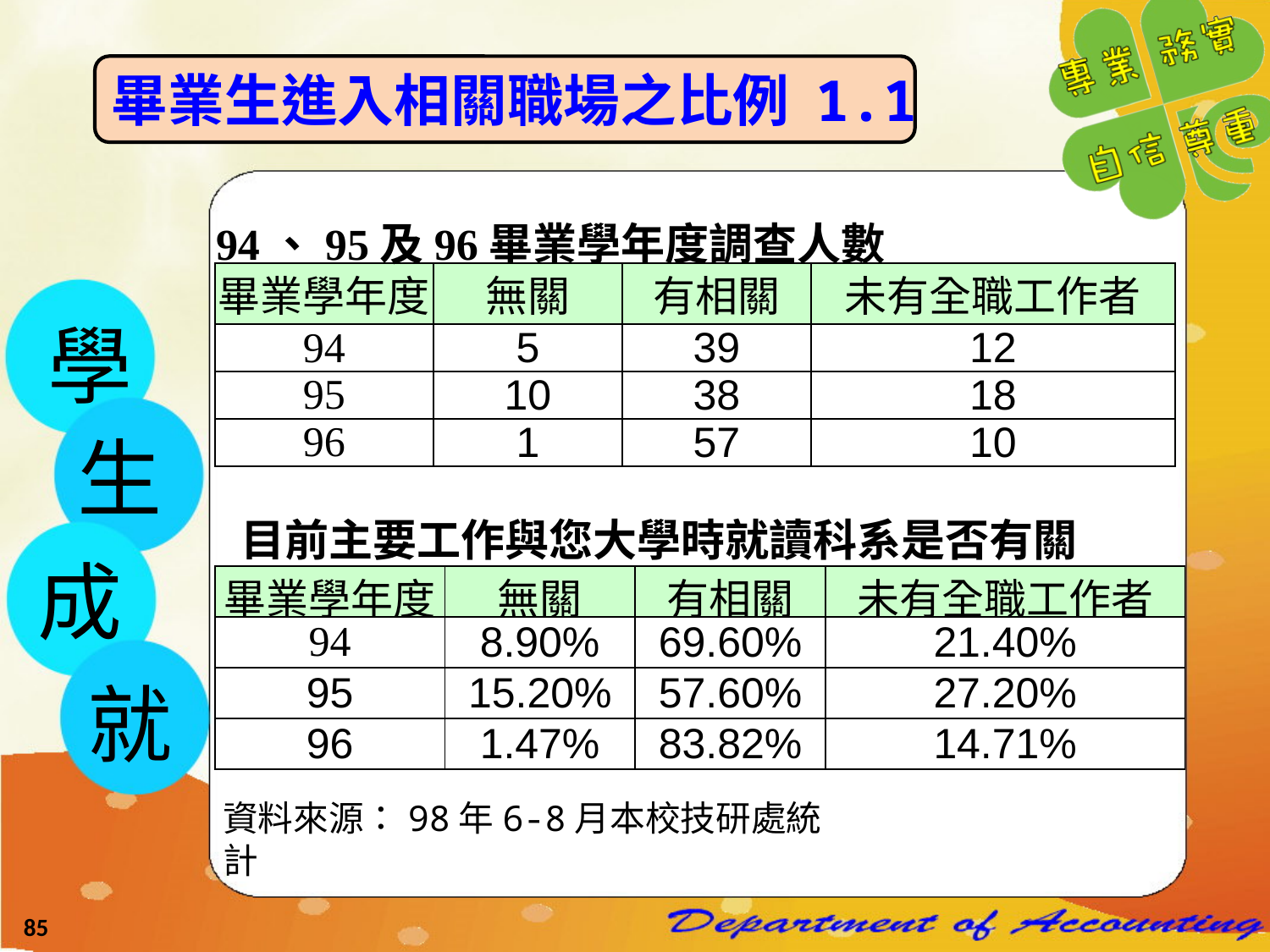

畢業生進入相關職場之比例 1.1
 94、95及96畢業學年度調查人數
| 畢業學年度 | 無關 | 有相關 | 未有全職工作者 |
| --- | --- | --- | --- |
| 94 | 5 | 39 | 12 |
| 95 | 10 | 38 | 18 |
| 96 | 1 | 57 | 10 |
學
生
成
就
目前主要工作與您大學時就讀科系是否有關
| 畢業學年度 | 無關 | 有相關 | 未有全職工作者 |
| --- | --- | --- | --- |
| 94 | 8.90% | 69.60% | 21.40% |
| 95 | 15.20% | 57.60% | 27.20% |
| 96 | 1.47% | 83.82% | 14.71% |
資料來源：98年6-8月本校技研處統計
85